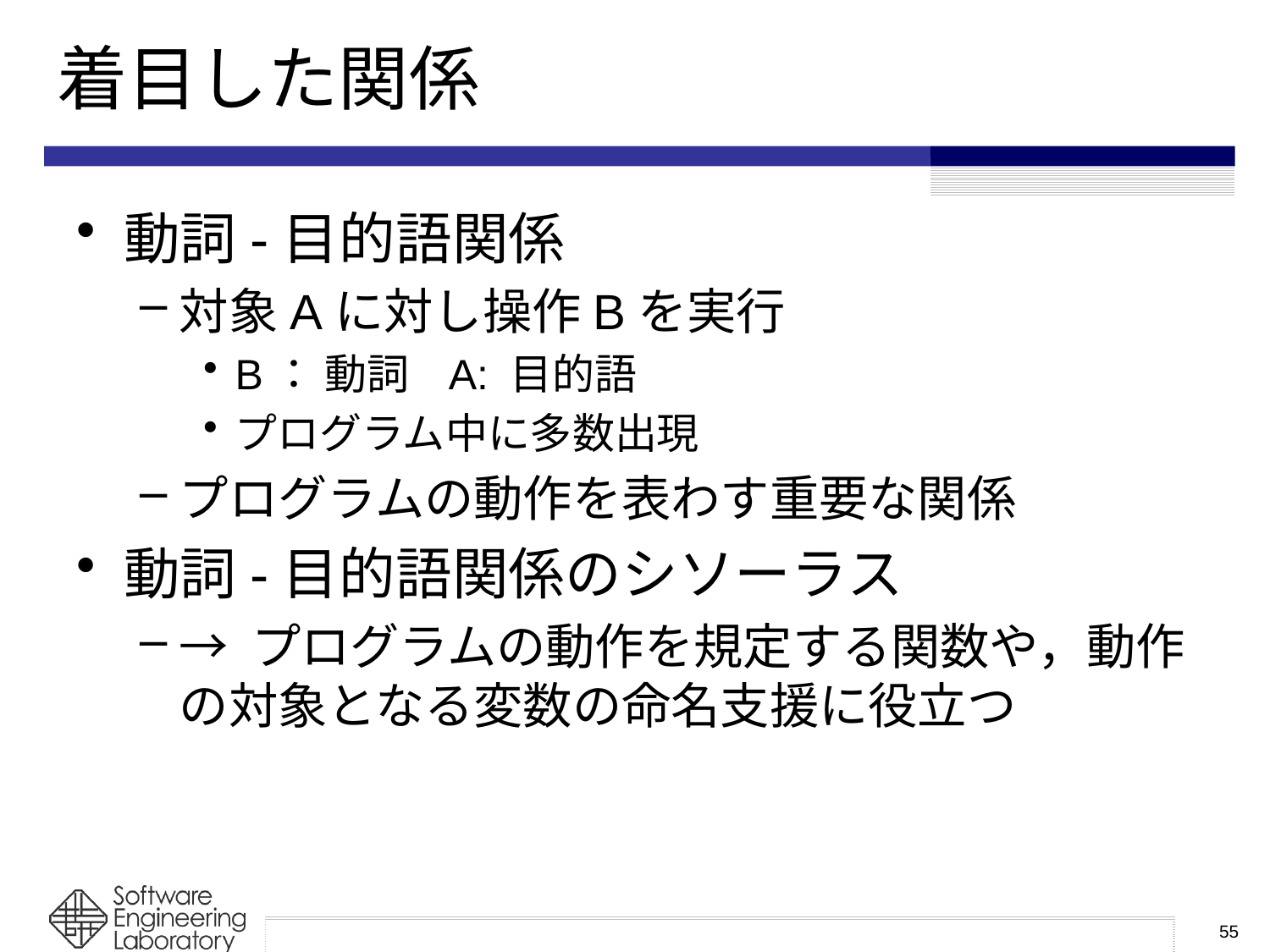

# 着目した関係
動詞-目的語関係
対象Aに対し操作Bを実行
B： 動詞   A: 目的語
プログラム中に多数出現
プログラムの動作を表わす重要な関係
動詞-目的語関係のシソーラス
→ プログラムの動作を規定する関数や，動作の対象となる変数の命名支援に役立つ
55